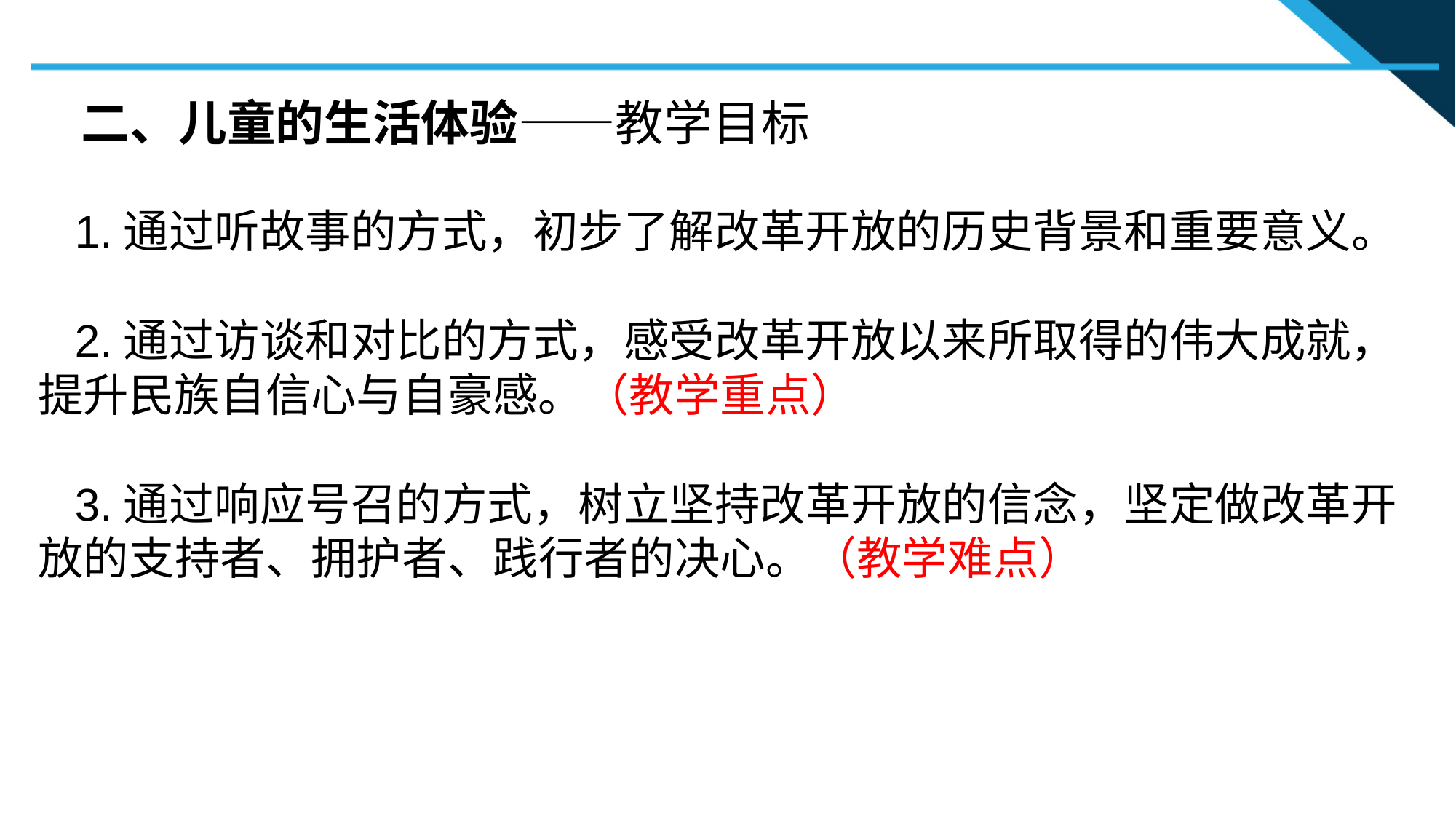

四、教学重难点

1.通过听故事的方式，初步了解改革开放的历史背景和重要意义。

2.通过访谈和对比的方式，感受改革开放以来所取得的伟大成就，提升民族自信心与自豪感。（教学重点）

3.通过响应号召的方式，树立坚持改革开放的信念，坚定做改革开放的支持者、拥护者、践行者的决心。（教学难点）
  二、儿童的生活体验——教学目标